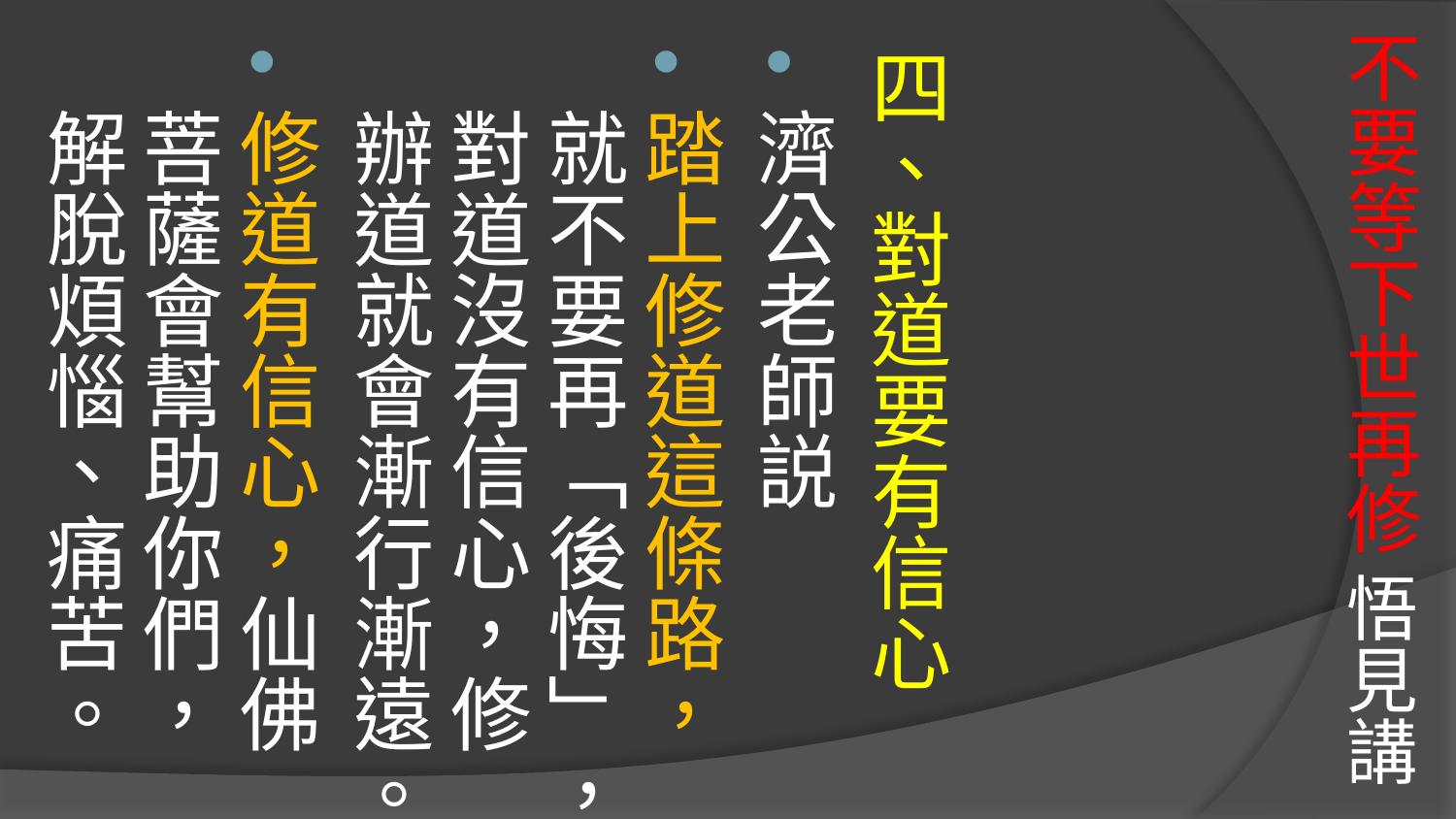

# 不要等下世再修 悟見講
四、對道要有信心
濟公老師説
踏上修道這條路，就不要再「後悔」，對道沒有信心，修辦道就會漸行漸遠。
修道有信心，仙佛菩薩會幫助你們，解脫煩惱、痛苦。